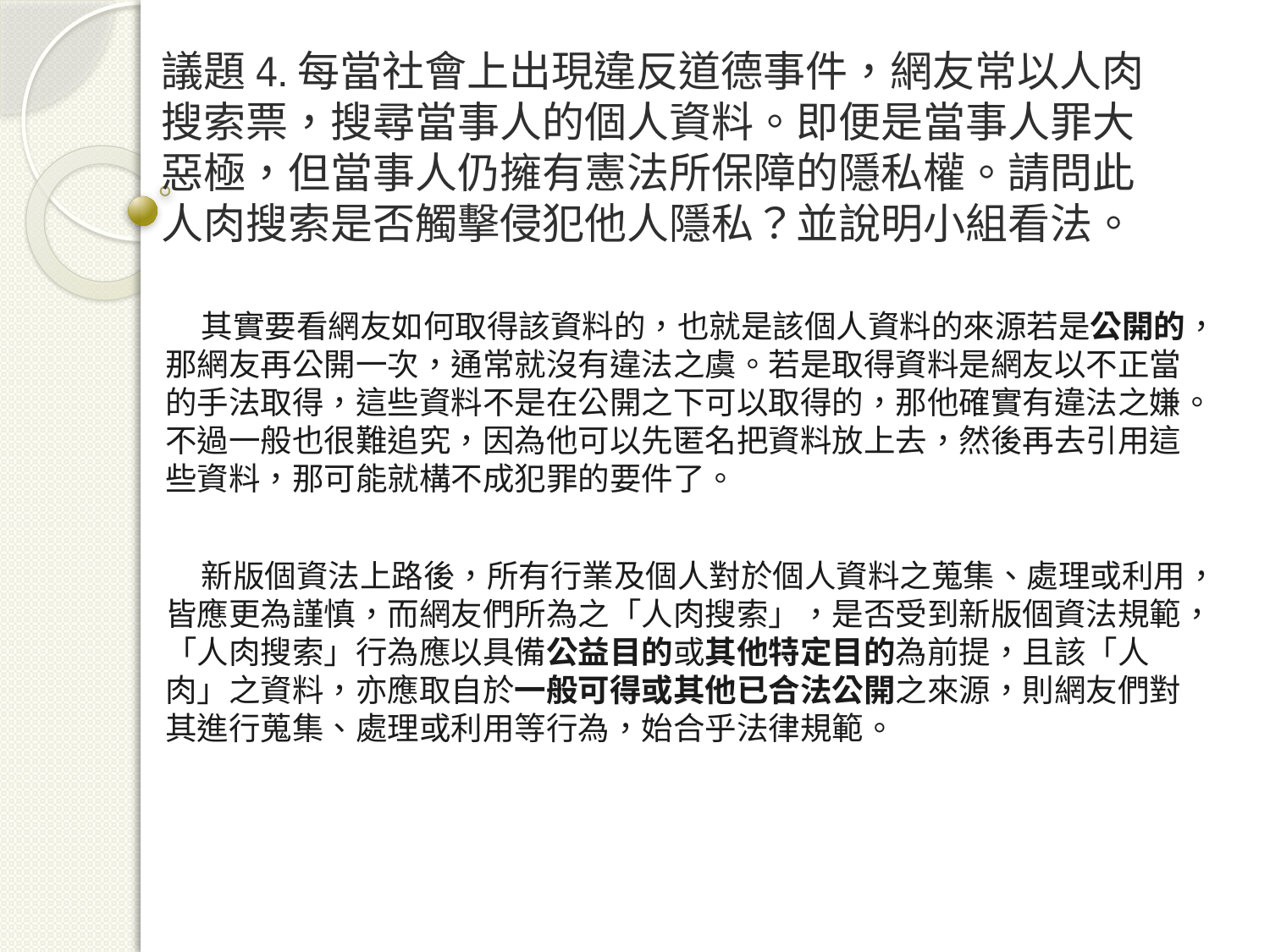

# 議題4.每當社會上出現違反道德事件，網友常以人肉搜索票，搜尋當事人的個人資料。即便是當事人罪大惡極，但當事人仍擁有憲法所保障的隱私權。請問此人肉搜索是否觸擊侵犯他人隱私？並說明小組看法。

    其實要看網友如何取得該資料的，也就是該個人資料的來源若是公開的，那網友再公開一次，通常就沒有違法之虞。若是取得資料是網友以不正當的手法取得，這些資料不是在公開之下可以取得的，那他確實有違法之嫌。不過一般也很難追究，因為他可以先匿名把資料放上去，然後再去引用這些資料，那可能就構不成犯罪的要件了。

    新版個資法上路後，所有行業及個人對於個人資料之蒐集、處理或利用，皆應更為謹慎，而網友們所為之「人肉搜索」，是否受到新版個資法規範，「人肉搜索」行為應以具備公益目的或其他特定目的為前提，且該「人肉」之資料，亦應取自於一般可得或其他已合法公開之來源，則網友們對其進行蒐集、處理或利用等行為，始合乎法律規範。